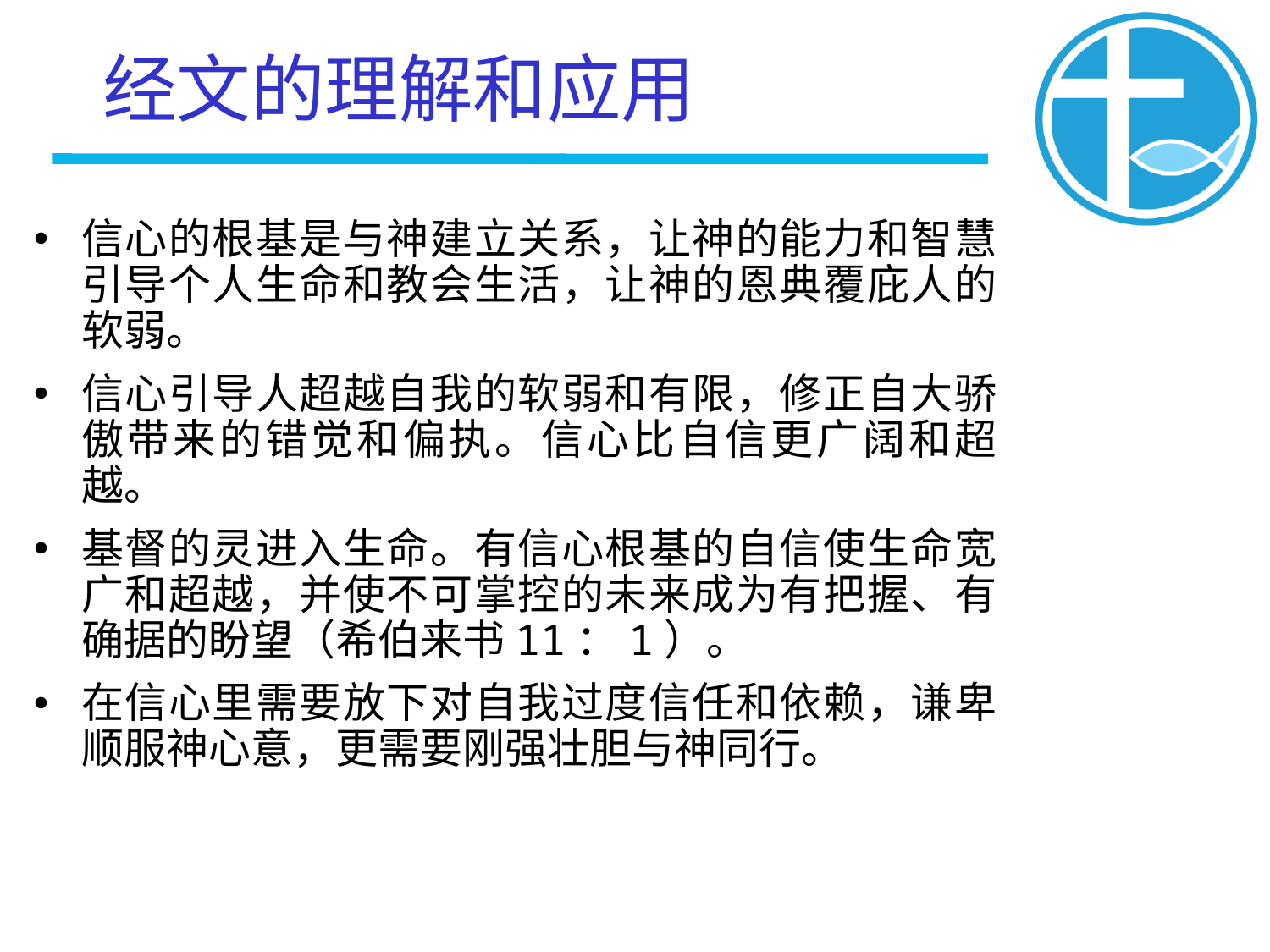

# 经文的理解和应用
信心的根基是与神建立关系，让神的能力和智慧引导个人生命和教会生活，让神的恩典覆庇人的软弱。
信心引导人超越自我的软弱和有限，修正自大骄傲带来的错觉和偏执。信心比自信更广阔和超越。
基督的灵进入生命。有信心根基的自信使生命宽广和超越，并使不可掌控的未来成为有把握、有确据的盼望（希伯来书11：1）。
在信心里需要放下对自我过度信任和依赖，谦卑顺服神心意，更需要刚强壮胆与神同行。